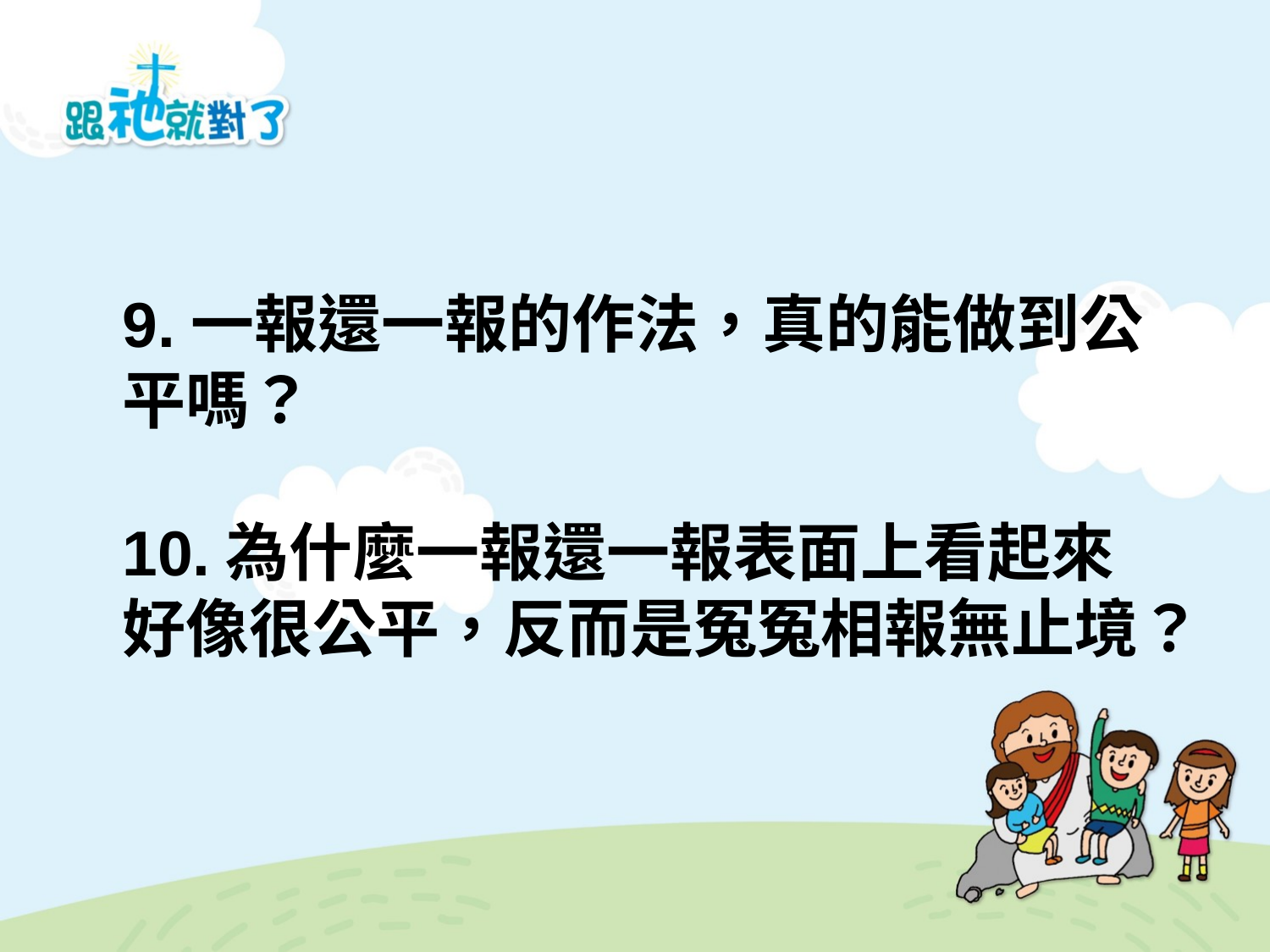

9.一報還一報的作法，真的能做到公平嗎？

10.為什麼一報還一報表面上看起來好像很公平，反而是冤冤相報無止境？